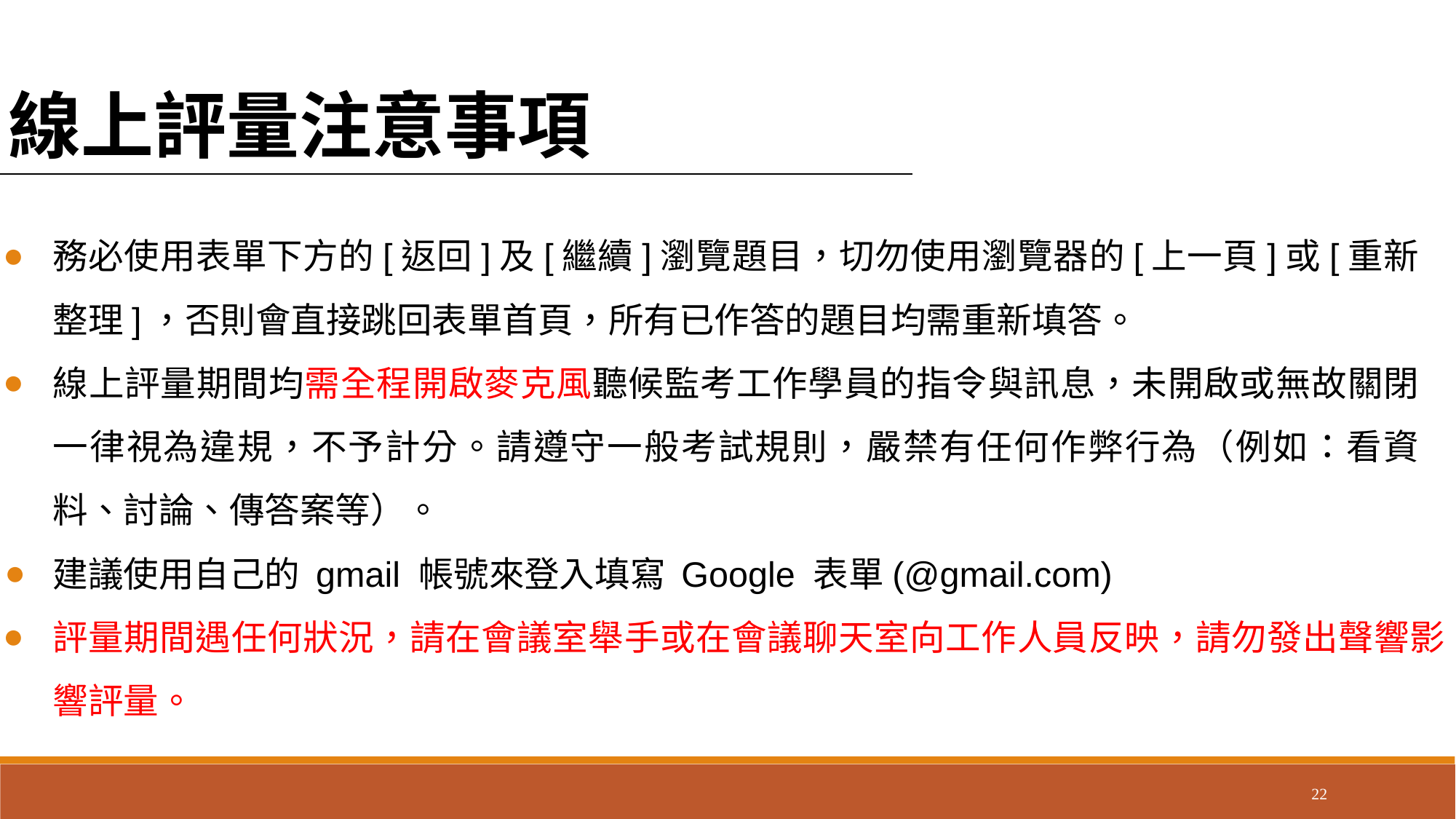

線上評量注意事項
務必使用表單下方的[返回]及[繼續]瀏覽題目，切勿使用瀏覽器的[上一頁]或[重新整理]，否則會直接跳回表單首頁，所有已作答的題目均需重新填答。
線上評量期間均需全程開啟麥克風聽候監考工作學員的指令與訊息，未開啟或無故關閉一律視為違規，不予計分。請遵守一般考試規則，嚴禁有任何作弊行為（例如：看資料、討論、傳答案等）。
建議使用自己的 gmail 帳號來登入填寫 Google 表單(@gmail.com)
評量期間遇任何狀況，請在會議室舉手或在會議聊天室向工作人員反映，請勿發出聲響影響評量。
22